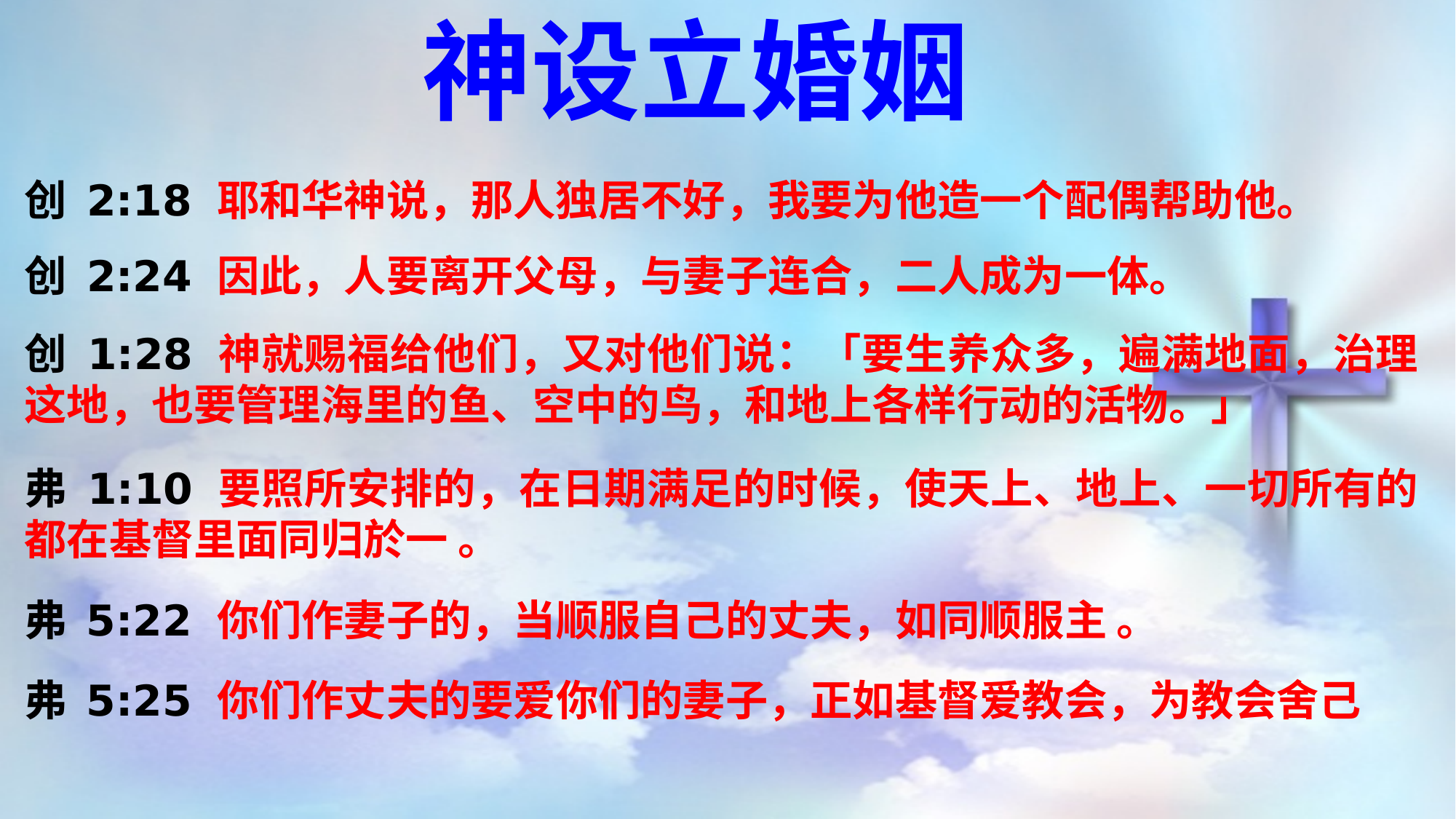

神设立婚姻
创 2:18 耶和华神说，那人独居不好，我要为他造一个配偶帮助他。
创 2:24 因此，人要离开父母，与妻子连合，二人成为一体。

创 1:28 神就赐福给他们，又对他们说：「要生养众多，遍满地面，治理这地，也要管理海里的鱼、空中的鸟，和地上各样行动的活物。」
弗 1:10 要照所安排的，在日期满足的时候，使天上、地上、一切所有的都在基督里面同归於一 。
弗 5:22 你们作妻子的，当顺服自己的丈夫，如同顺服主 。
弗 5:25 你们作丈夫的要爱你们的妻子，正如基督爱教会，为教会舍己